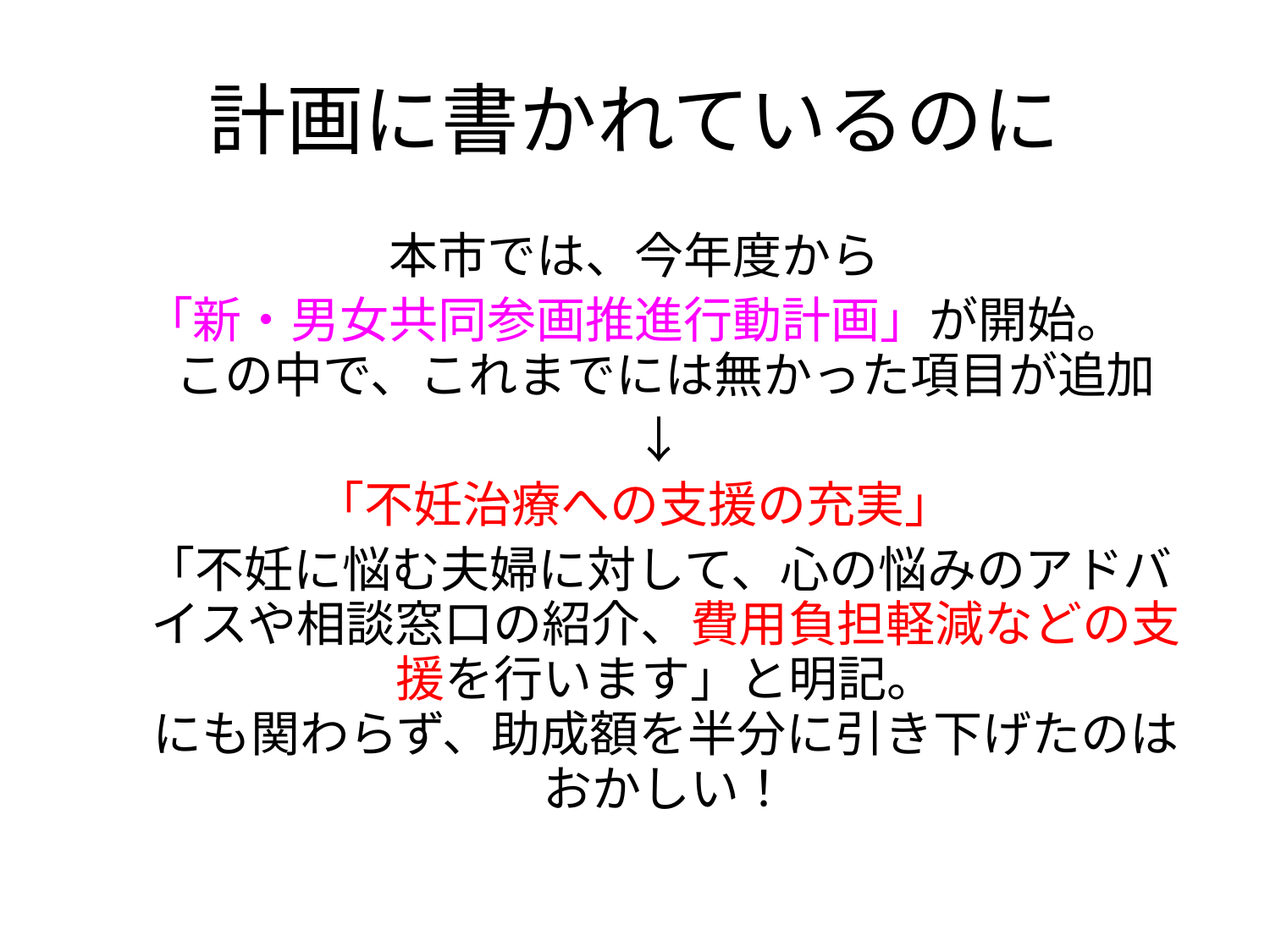

# 計画に書かれているのに
本市では、今年度から
「新・男女共同参画推進行動計画」が開始。
この中で、これまでには無かった項目が追加
　↓
「不妊治療への支援の充実」
　「不妊に悩む夫婦に対して、心の悩みのアドバイスや相談窓口の紹介、費用負担軽減などの支援を行います」と明記。
にも関わらず、助成額を半分に引き下げたのはおかしい！